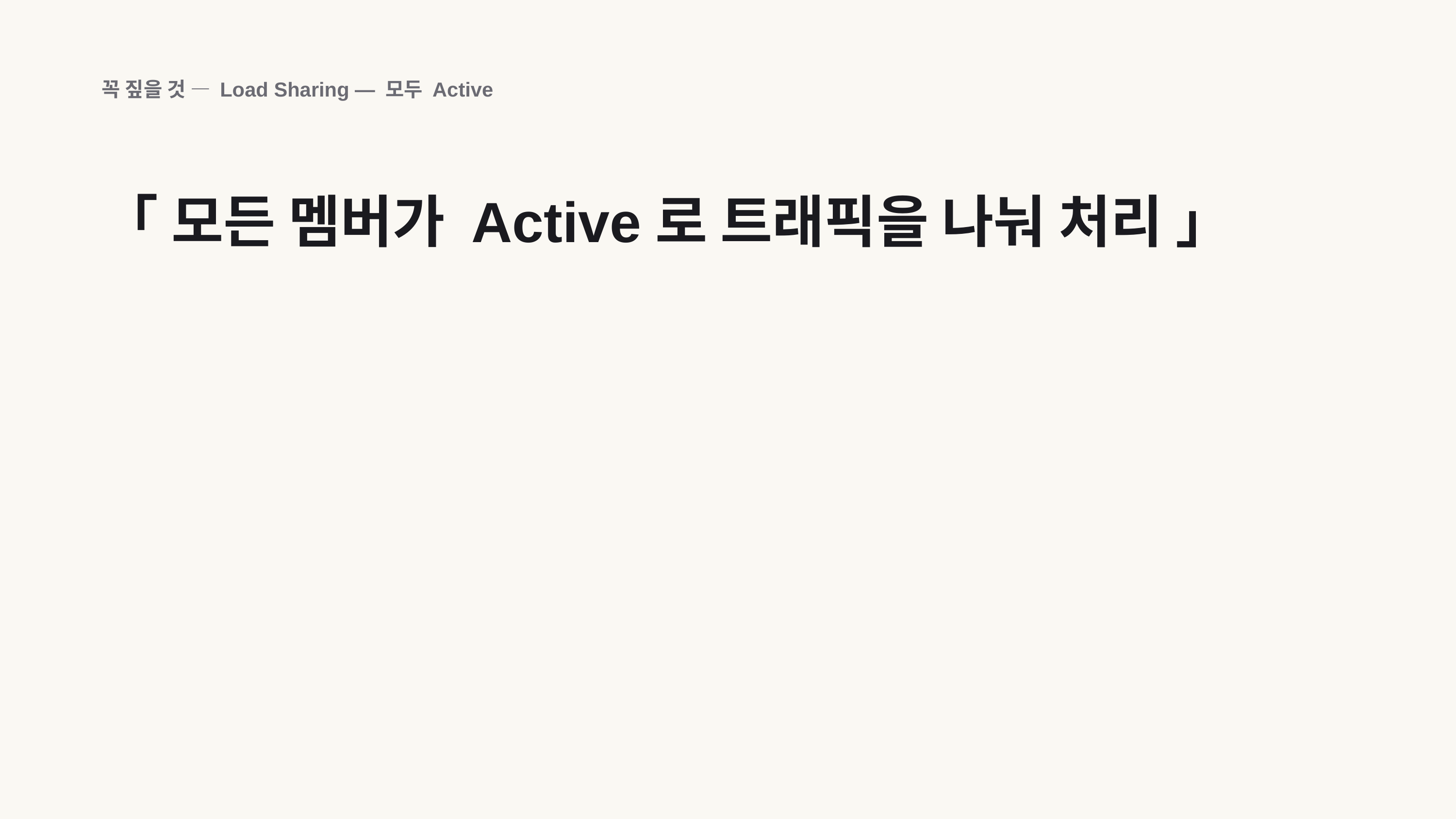

꼭 짚을 것 — Load Sharing — 모두 Active
「 모든 멤버가 Active로 트래픽을 나눠 처리 」